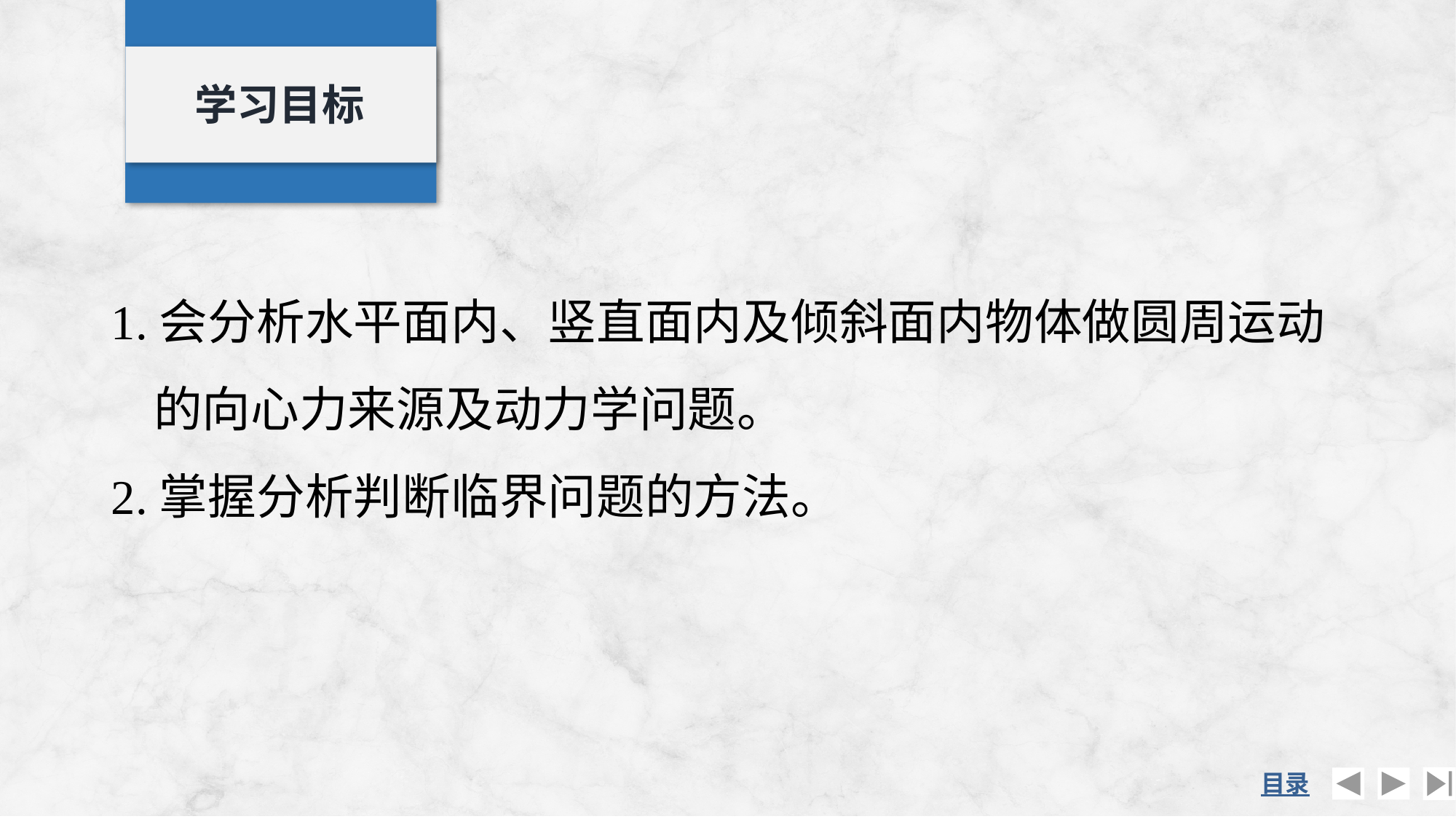

学习目标
1.会分析水平面内、竖直面内及倾斜面内物体做圆周运动的向心力来源及动力学问题。
2.掌握分析判断临界问题的方法。